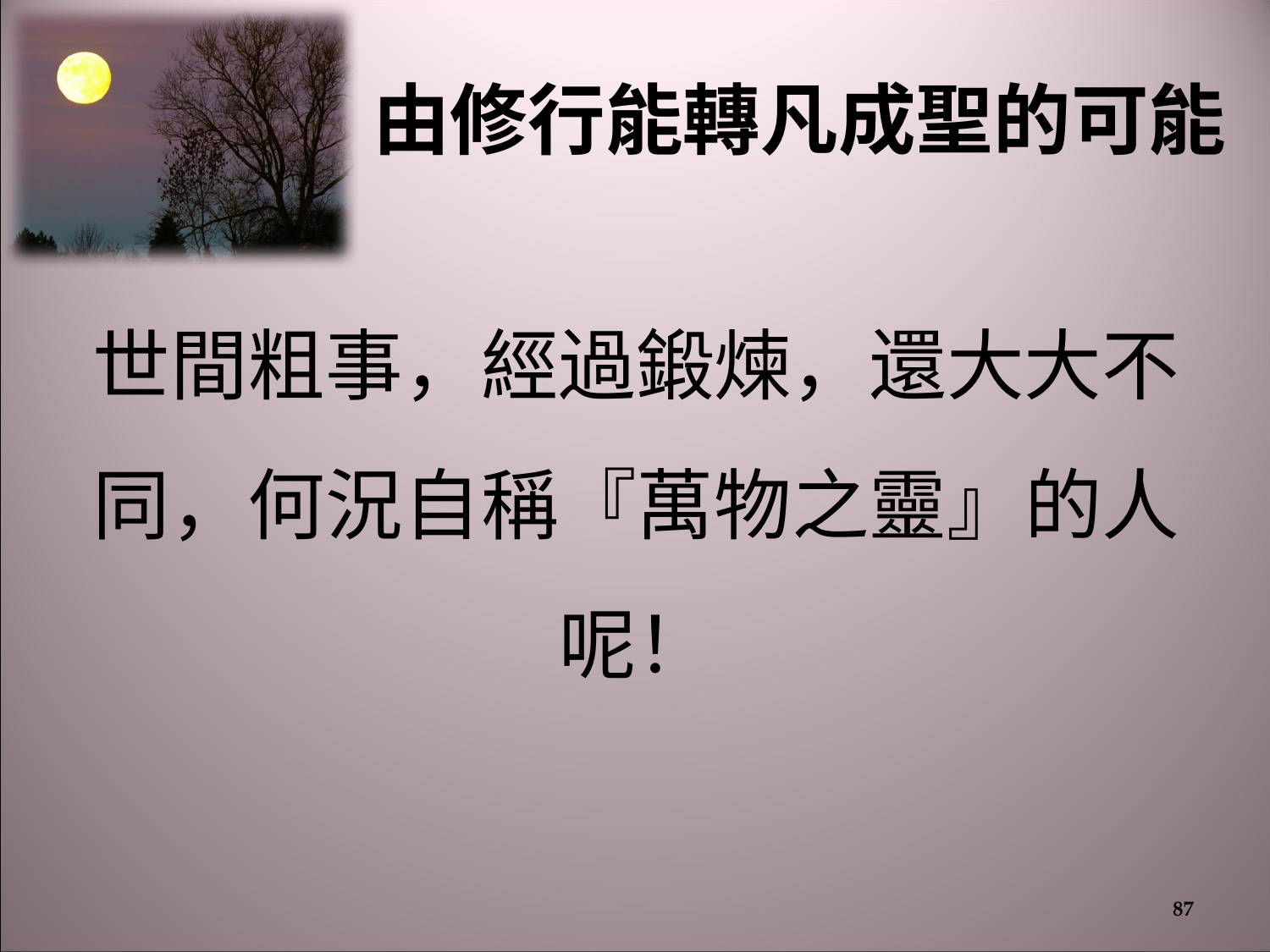

# 由修行能轉凡成聖的可能
世間粗事，經過鍛煉，還大大不同，何況自稱『萬物之靈』的人呢！
87